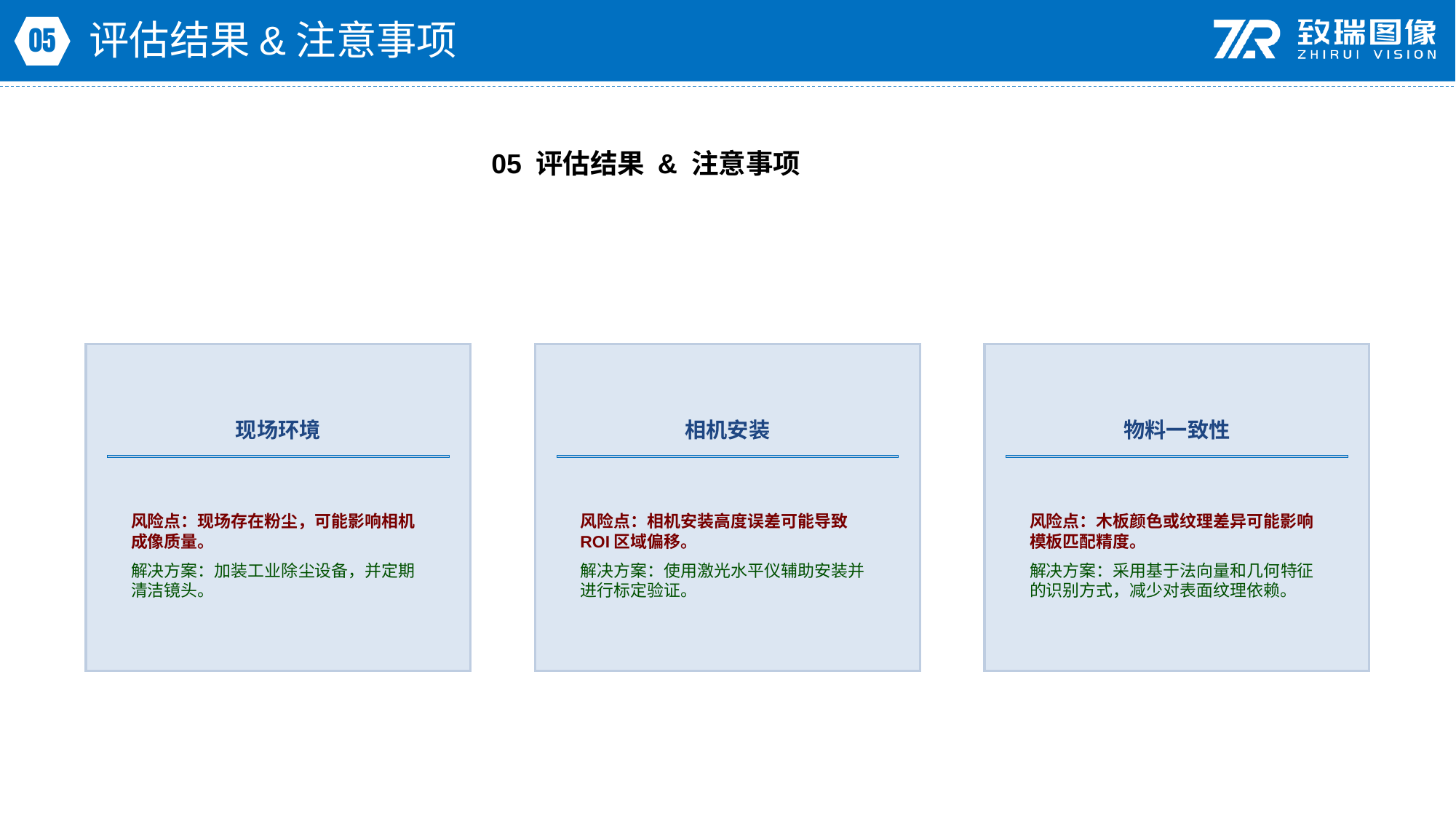

评估结果&注意事项
05

05 评估结果 & 注意事项

现场环境

相机安装

物料一致性

风险点：现场存在粉尘，可能影响相机成像质量。
解决方案：加装工业除尘设备，并定期清洁镜头。

风险点：相机安装高度误差可能导致ROI区域偏移。
解决方案：使用激光水平仪辅助安装并进行标定验证。

风险点：木板颜色或纹理差异可能影响模板匹配精度。
解决方案：采用基于法向量和几何特征的识别方式，减少对表面纹理依赖。